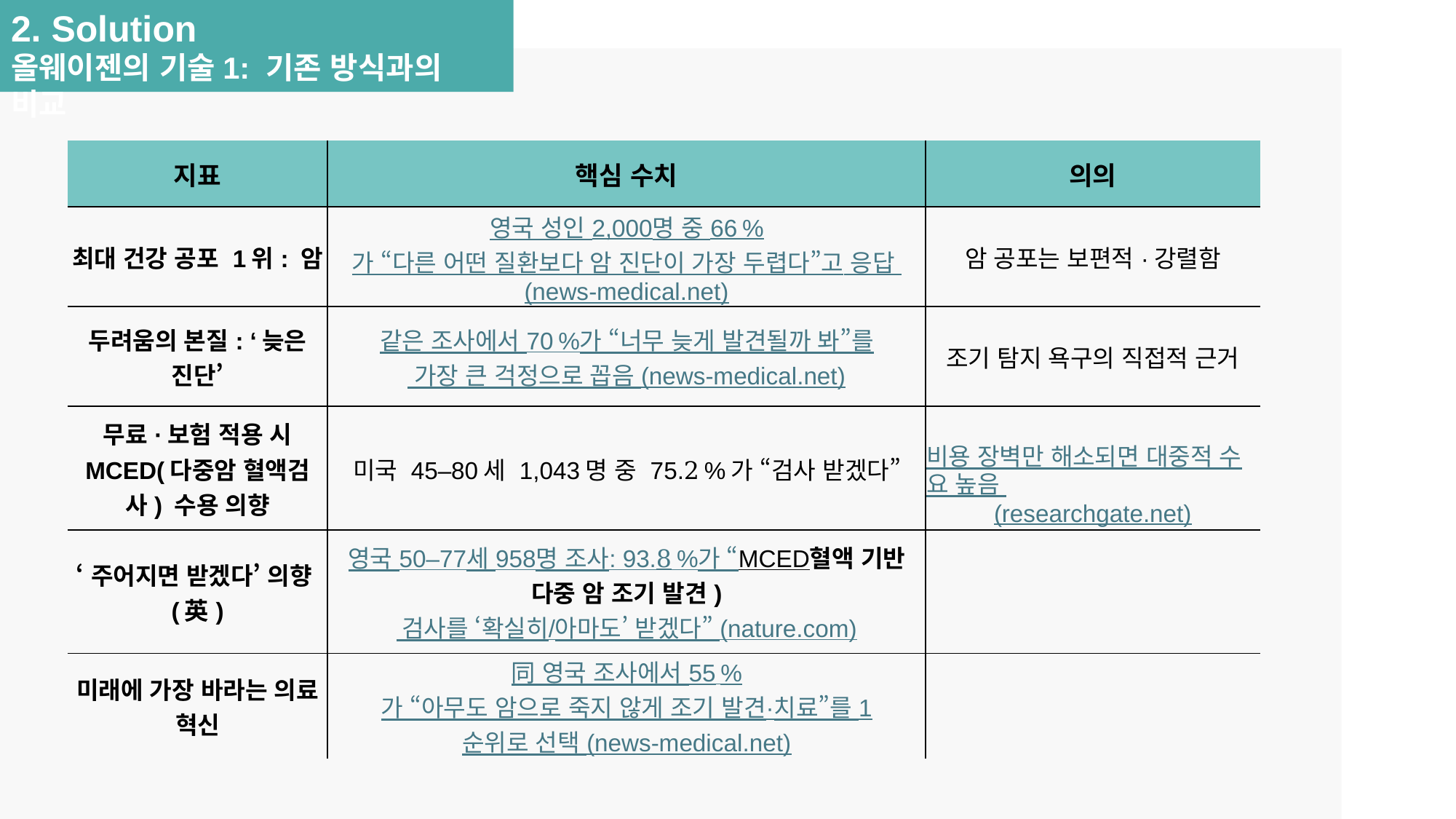

2. Solution
올웨이젠의 기술1: 기존 방식과의 비교

| 암종 | 전암/조기 진단율 | 중기 진단율 (국소 진행) | 말기 진단율 (원격 전이) |
| --- | --- | --- | --- |
| 췌장암 | 약 15% | 약 28% | 약 51% |
| 폐암 | 약 23% | 약 21% | 약 52% |
| 간암 | 약 45% | 약 24% | 약 21% |
| 대장암 | 약 34% | 약 37% | 약 23% |
| 지표 | 핵심 수치 | 의의 |
| --- | --- | --- |
| 최대 건강 공포 1위: 암 | 영국 성인 2,000명 중 66 %가 “다른 어떤 질환보다 암 진단이 가장 두렵다”고 응답 (news-medical.net) | 암 공포는 보편적·강렬함 |
| 두려움의 본질: ‘늦은 진단’ | 같은 조사에서 70 %가 “너무 늦게 발견될까 봐”를 가장 큰 걱정으로 꼽음 (news-medical.net) | 조기 탐지 욕구의 직접적 근거 |
| 무료·보험 적용 시 MCED(다중암 혈액검사) 수용 의향 | 미국 45–80세 1,043명 중 75.2 %가 “검사 받겠다” | 비용 장벽만 해소되면 대중적 수요 높음 (researchgate.net) |
| ‘주어지면 받겠다’ 의향(英) | 영국 50–77세 958명 조사: 93.8 %가 “MCED혈액 기반 다중 암 조기 발견) 검사를 ‘확실히/아마도’ 받겠다” (nature.com) |  |
| 미래에 가장 바라는 의료 혁신 | 同 영국 조사에서 55 %가 “아무도 암으로 죽지 않게 조기 발견·치료”를 1순위로 선택 (news-medical.net) |  |
| 암종 | 전암단계 진단시 5년 생존율 | 조기 진단 시 5년 생존율 | 중기 진단 시 5년 생존율 | 말기 진단 시 5년 생존율 |
| --- | --- | --- | --- | --- |
| 췌장암 | 84% | 43.60% | 16.70% | 3.20% |
| 폐암 | 98~100% | 64.70% | 37.10% | 9.70% |
| 간암 | 71% | 37.60% | 13.20% | 3.50% |
| 대장암 | 99% | 91.50% | 74.60% | 16.20% |